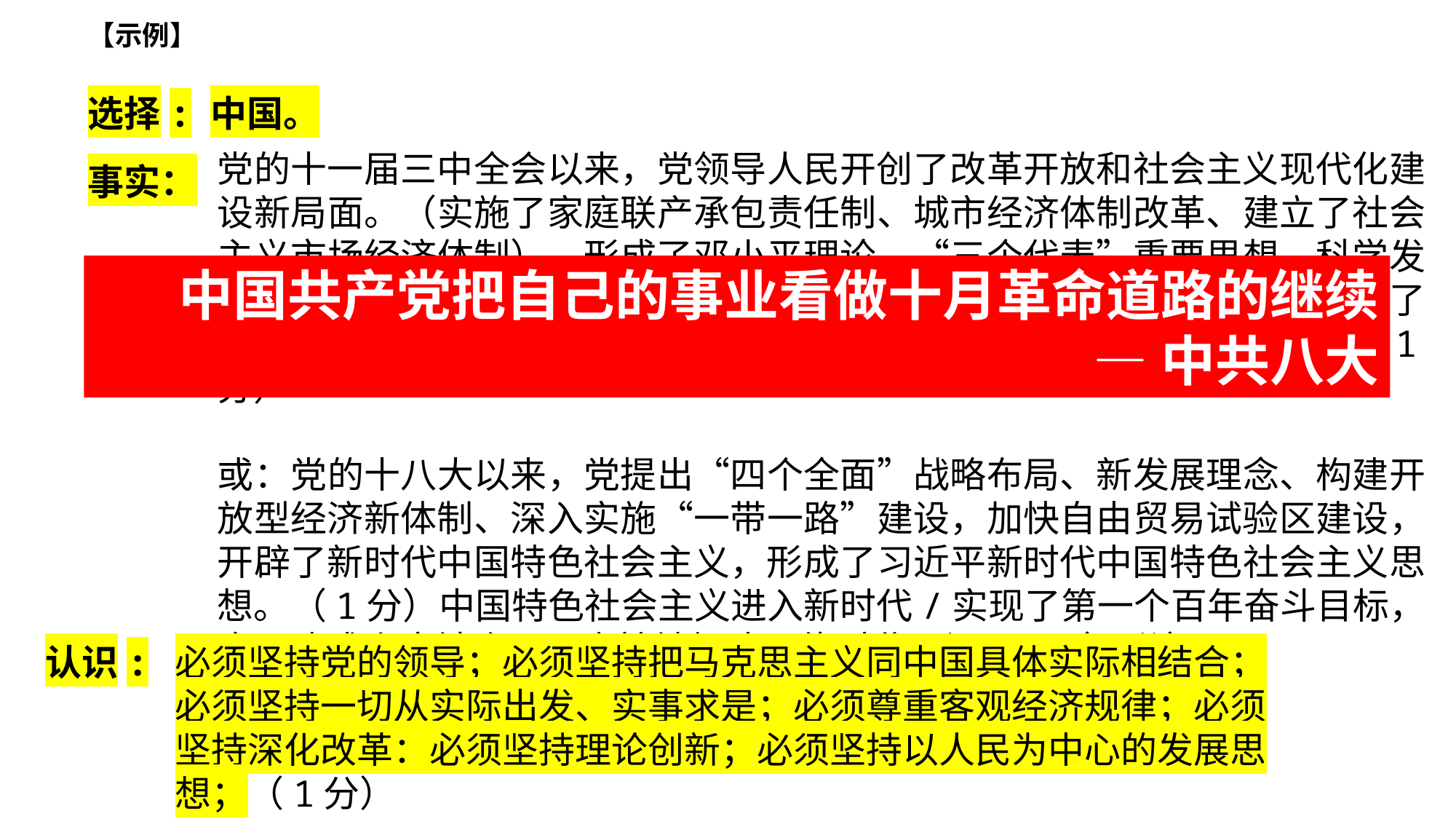

【示例】
选择:
中国。
党的十一届三中全会以来，党领导人民开创了改革开放和社会主义现代化建设新局面。（实施了家庭联产承包责任制、城市经济体制改革、建立了社会主义市场经济体制），形成了邓小平理论、“三个代表”重要思想、科学发展观（中国特色社会主义理论体系）。（1分）社会主义现代化建设取得了很大成就，我国人民生活水平大幅提高，综合国力不断跃上新台阶。（1分）

或：党的十八大以来，党提出“四个全面”战略布局、新发展理念、构建开放型经济新体制、深入实施“一带一路”建设，加快自由贸易试验区建设，开辟了新时代中国特色社会主义，形成了习近平新时代中国特色社会主义思想。（1分）中国特色社会主义进入新时代/实现了第一个百年奋斗目标，全面建成小康社会，历史性地解决了绝对贫困问题。（1分）
事实：
中国共产党把自己的事业看做十月革命道路的继续
—中共八大
认识:
必须坚持党的领导；必须坚持把马克思主义同中国具体实际相结合；必须坚持一切从实际出发、实事求是；必须尊重客观经济规律；必须坚持深化改革：必须坚持理论创新；必须坚持以人民为中心的发展思想；（1分）